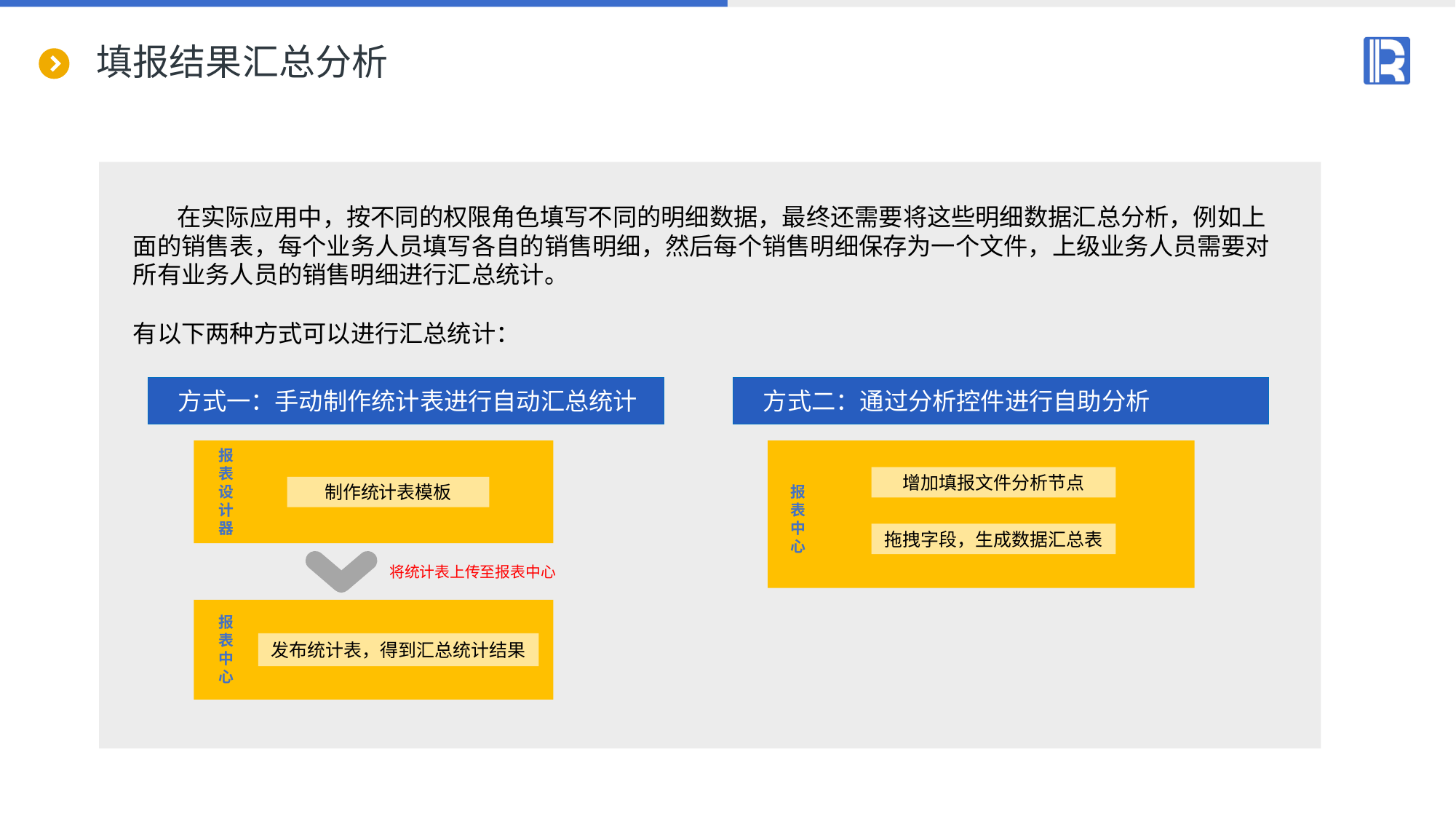

# 填报结果汇总分析

       在实际应用中，按不同的权限角色填写不同的明细数据，最终还需要将这些明细数据汇总分析，例如上面的销售表，每个业务人员填写各自的销售明细，然后每个销售明细保存为一个文件，上级业务人员需要对所有业务人员的销售明细进行汇总统计。

有以下两种方式可以进行汇总统计：
方式一：手动制作统计表进行自动汇总统计
方式二：通过分析控件进行自助分析

报表设计器

增加填报文件分析节点
制作统计表模板
报表中心
拖拽字段，生成数据汇总表

将统计表上传至报表中心

报表中心
发布统计表，得到汇总统计结果